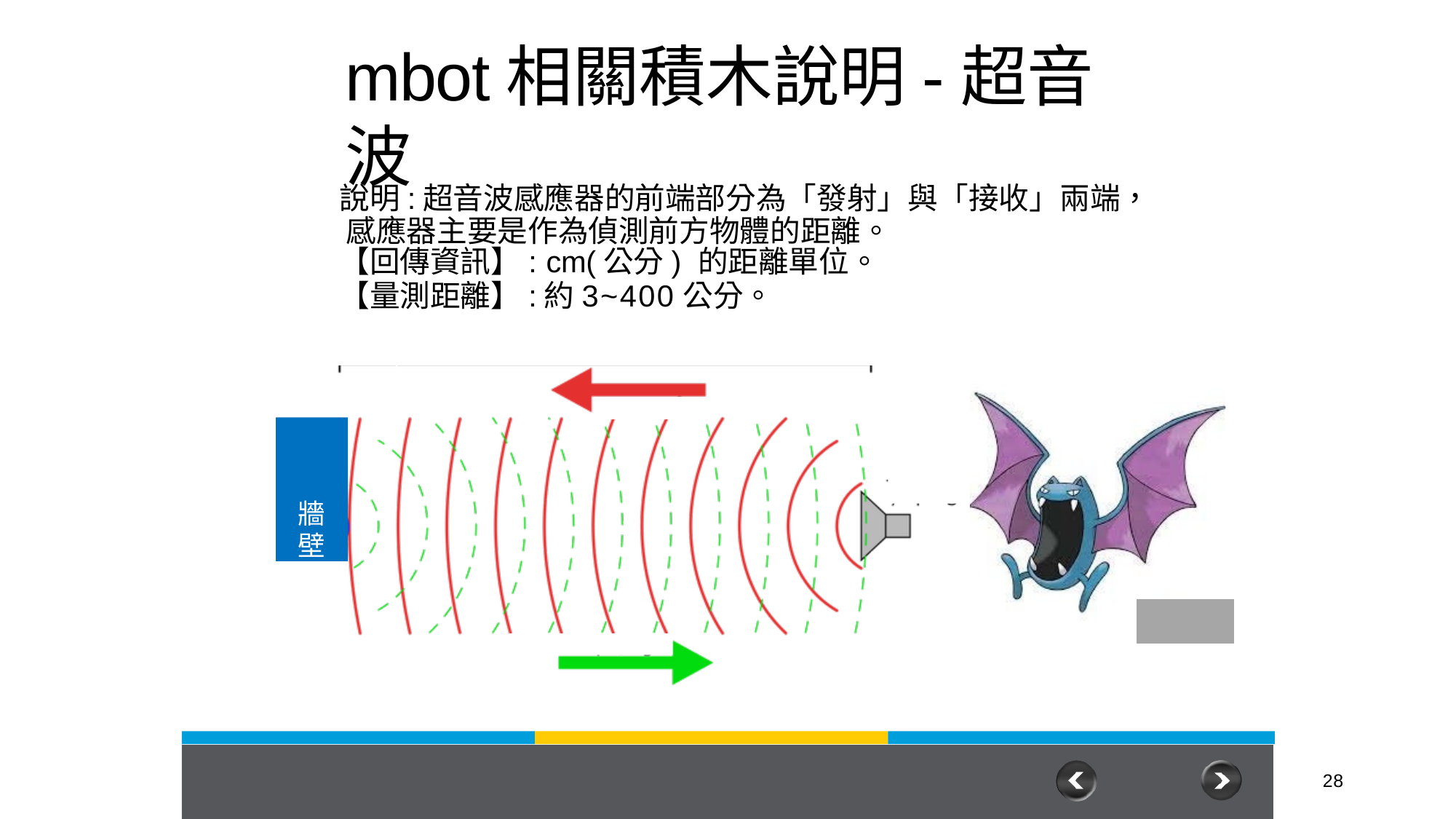

# mbot相關積木說明-超音波
說明:超音波感應器的前端部分為「發射」與「接收」兩端， 感應器主要是作為偵測前方物體的距離。
【回傳資訊】: cm(公分) 的距離單位。
【量測距離】:約3~400公分。

牆 壁

28